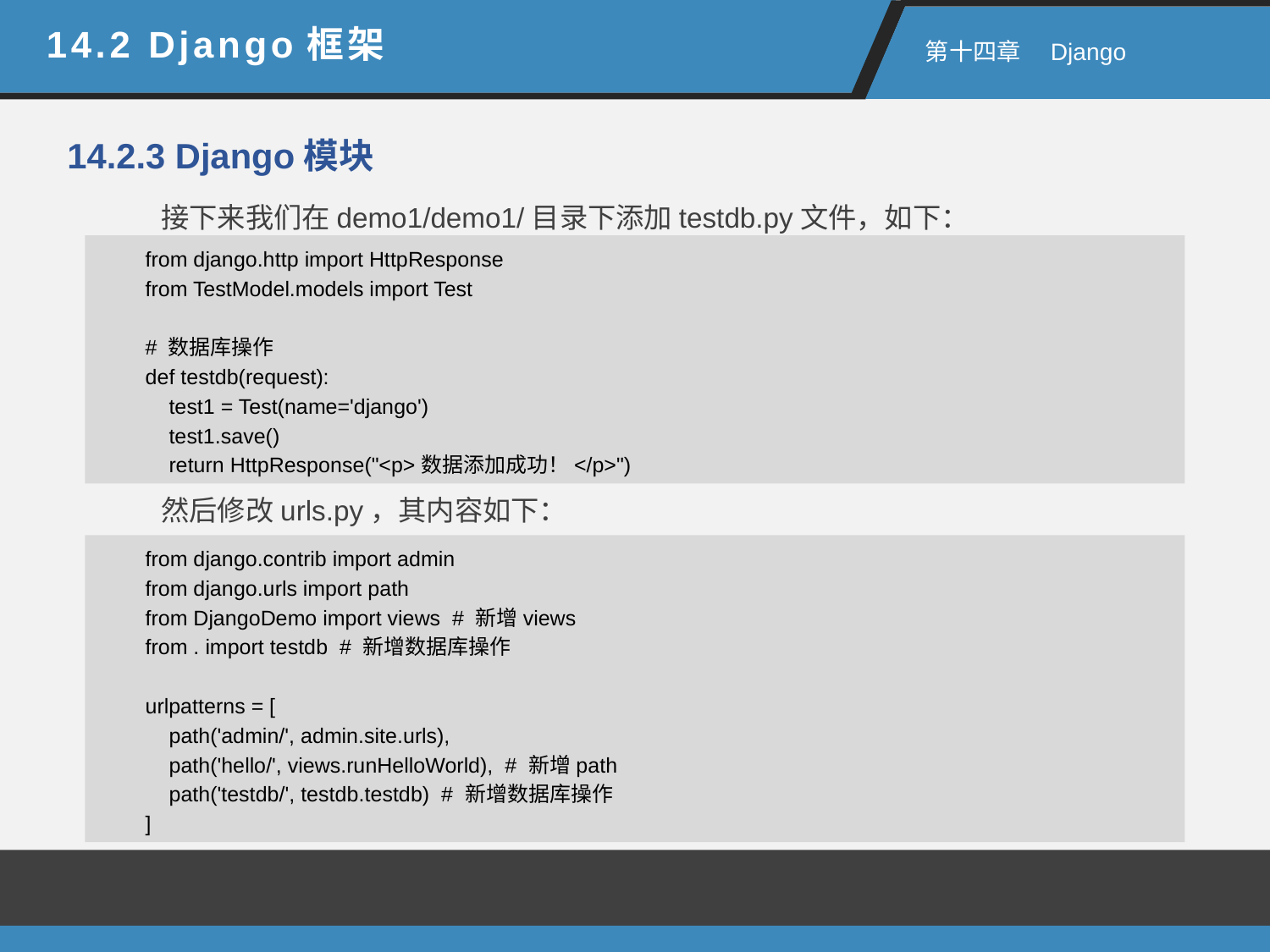

14.2 Django框架
  第十四章　Django
14.2.3 Django模块
接下来我们在demo1/demo1/目录下添加testdb.py文件，如下：
from django.http import HttpResponse
from TestModel.models import Test

# 数据库操作
def testdb(request):
    test1 = Test(name='django')
    test1.save()
    return HttpResponse("<p>数据添加成功！</p>")
然后修改urls.py，其内容如下：
from django.contrib import admin
from django.urls import path
from DjangoDemo import views  # 新增views
from . import testdb  # 新增数据库操作

urlpatterns = [
    path('admin/', admin.site.urls),
    path('hello/', views.runHelloWorld),  # 新增path
    path('testdb/', testdb.testdb)  # 新增数据库操作
]